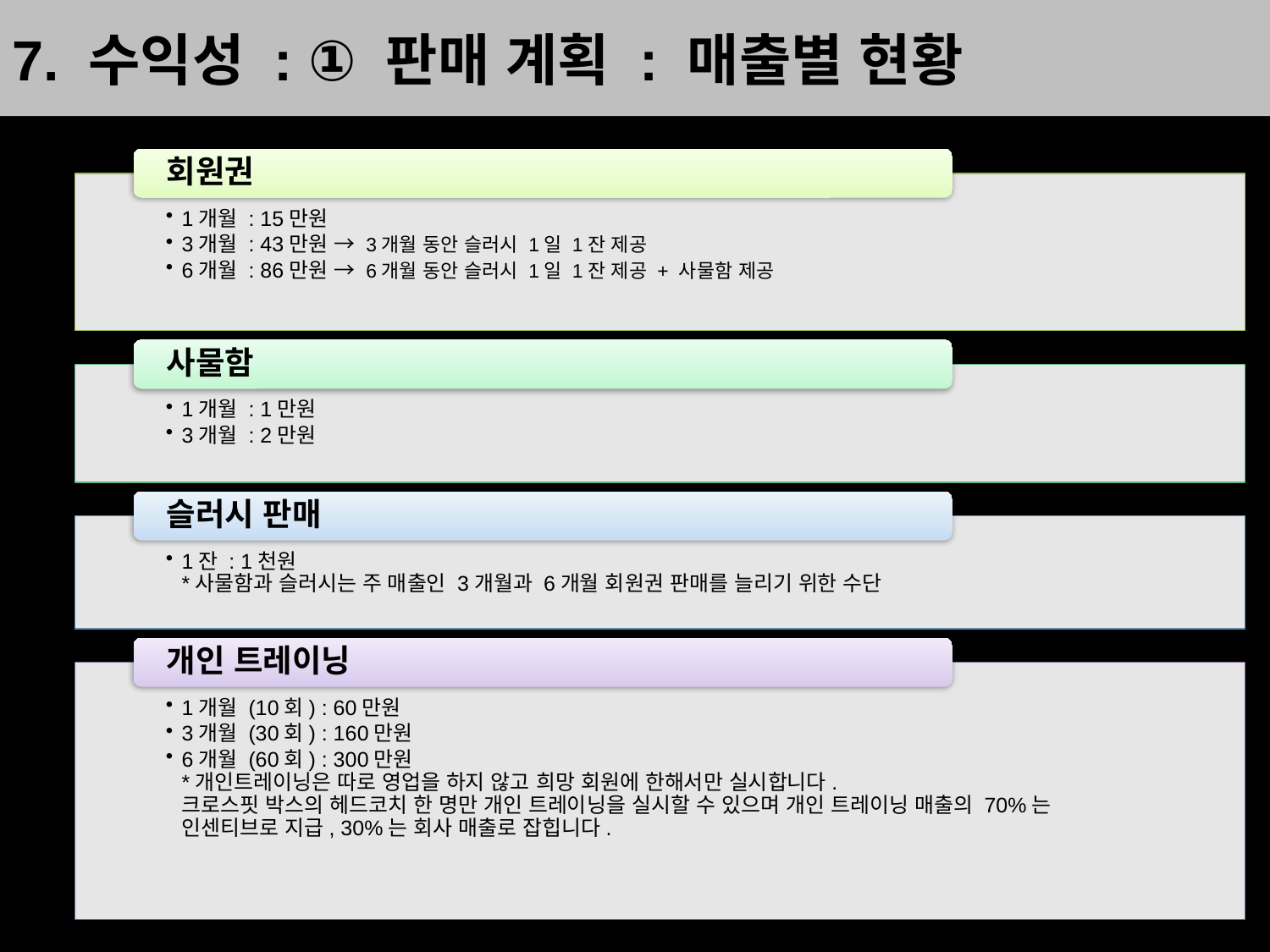

7. 수익성 : ① 판매 계획 : 매출별 현황
1개월 : 15만원
3개월 : 43만원 → 3개월 동안 슬러시 1일 1잔 제공
6개월 : 86만원 → 6개월 동안 슬러시 1일 1잔 제공 + 사물함 제공
회원권
1개월 : 1만원
3개월 : 2만원
사물함
1잔 : 1천원
*사물함과 슬러시는 주 매출인 3개월과 6개월 회원권 판매를 늘리기 위한 수단
슬러시 판매
1개월 (10회) : 60만원
3개월 (30회) : 160만원
6개월 (60회) : 300만원
*개인트레이닝은 따로 영업을 하지 않고 희망 회원에 한해서만 실시합니다.
크로스핏 박스의 헤드코치 한 명만 개인 트레이닝을 실시할 수 있으며 개인 트레이닝 매출의 70%는 인센티브로 지급, 30%는 회사 매출로 잡힙니다.
개인 트레이닝